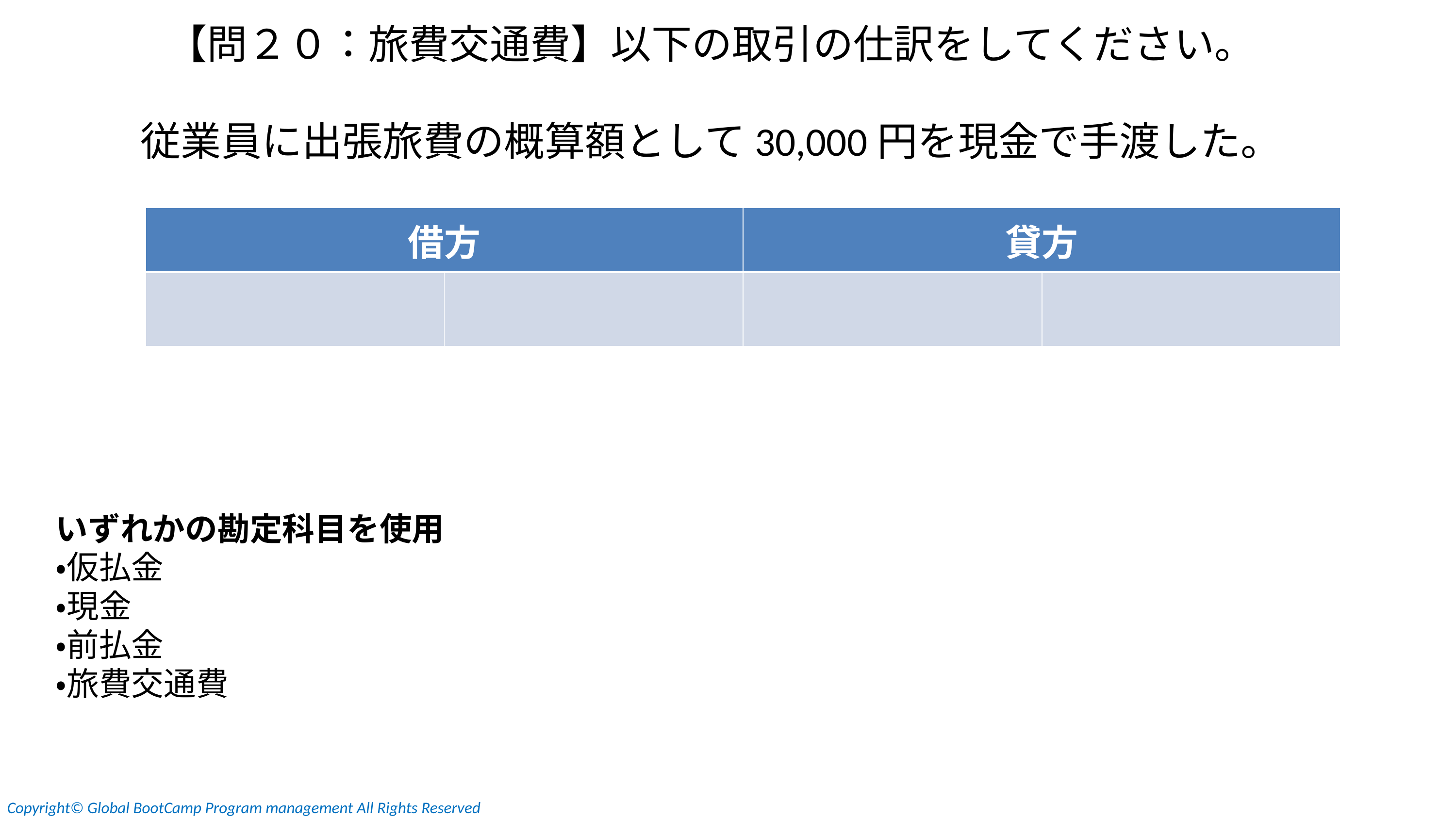

【問２０：旅費交通費】以下の取引の仕訳をしてください。

従業員に出張旅費の概算額として30,000円を現金で手渡した。
| 借方 |  | 貸方 |  |
| --- | --- | --- | --- |
|  |  |  |  |
いずれかの勘定科目を使用
・仮払金
・現金
・前払金
・旅費交通費